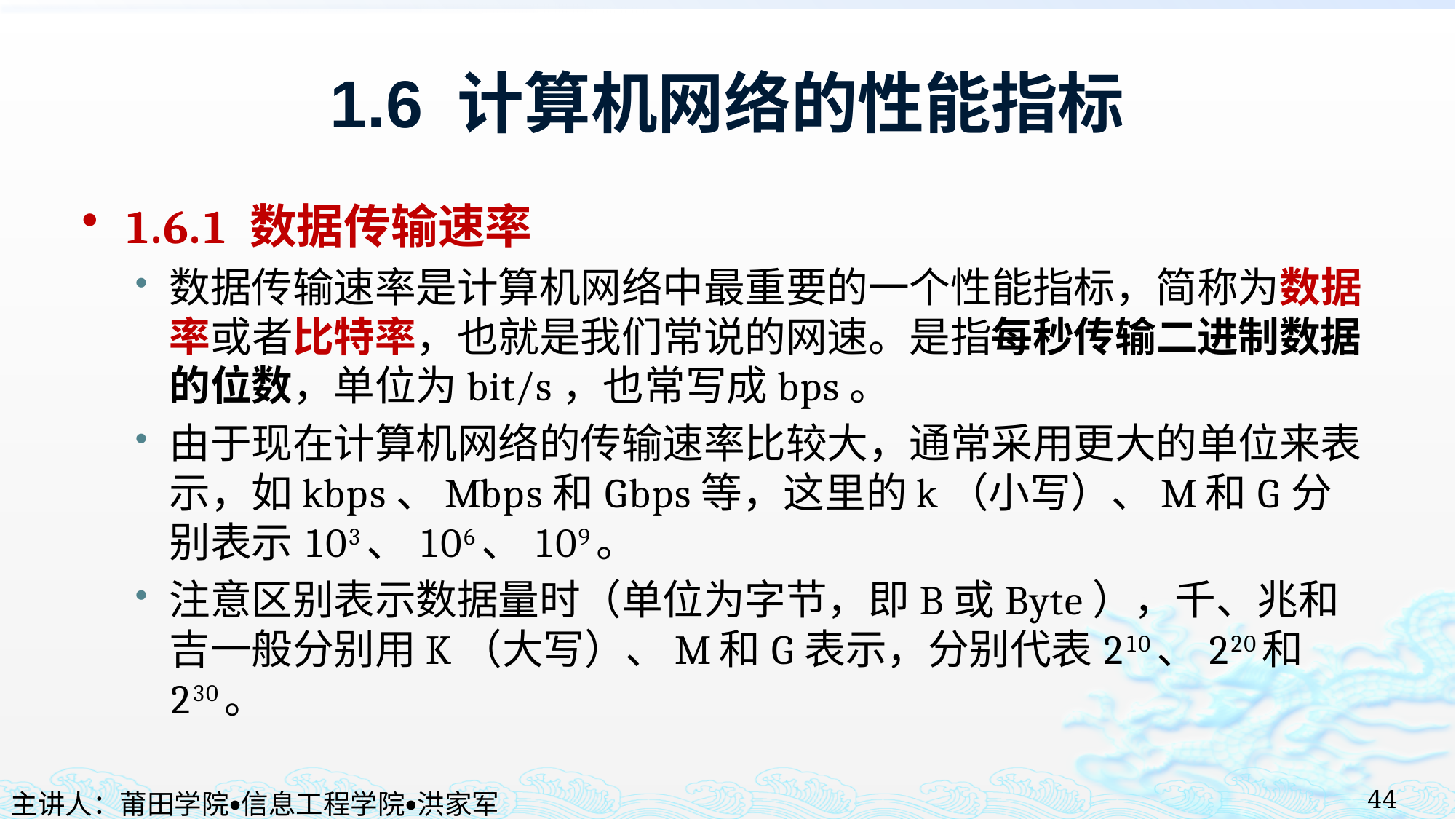

# 1.6 计算机网络的性能指标
1.6.1 数据传输速率
数据传输速率是计算机网络中最重要的一个性能指标，简称为数据率或者比特率，也就是我们常说的网速。是指每秒传输二进制数据的位数，单位为bit/s，也常写成bps。
由于现在计算机网络的传输速率比较大，通常采用更大的单位来表示，如kbps、Mbps和Gbps等，这里的k（小写）、M和G分别表示103、106、109。
注意区别表示数据量时（单位为字节，即B或Byte），千、兆和吉一般分别用K（大写）、M和G表示，分别代表210、220和230。

44
主讲人：莆田学院•信息工程学院•洪家军